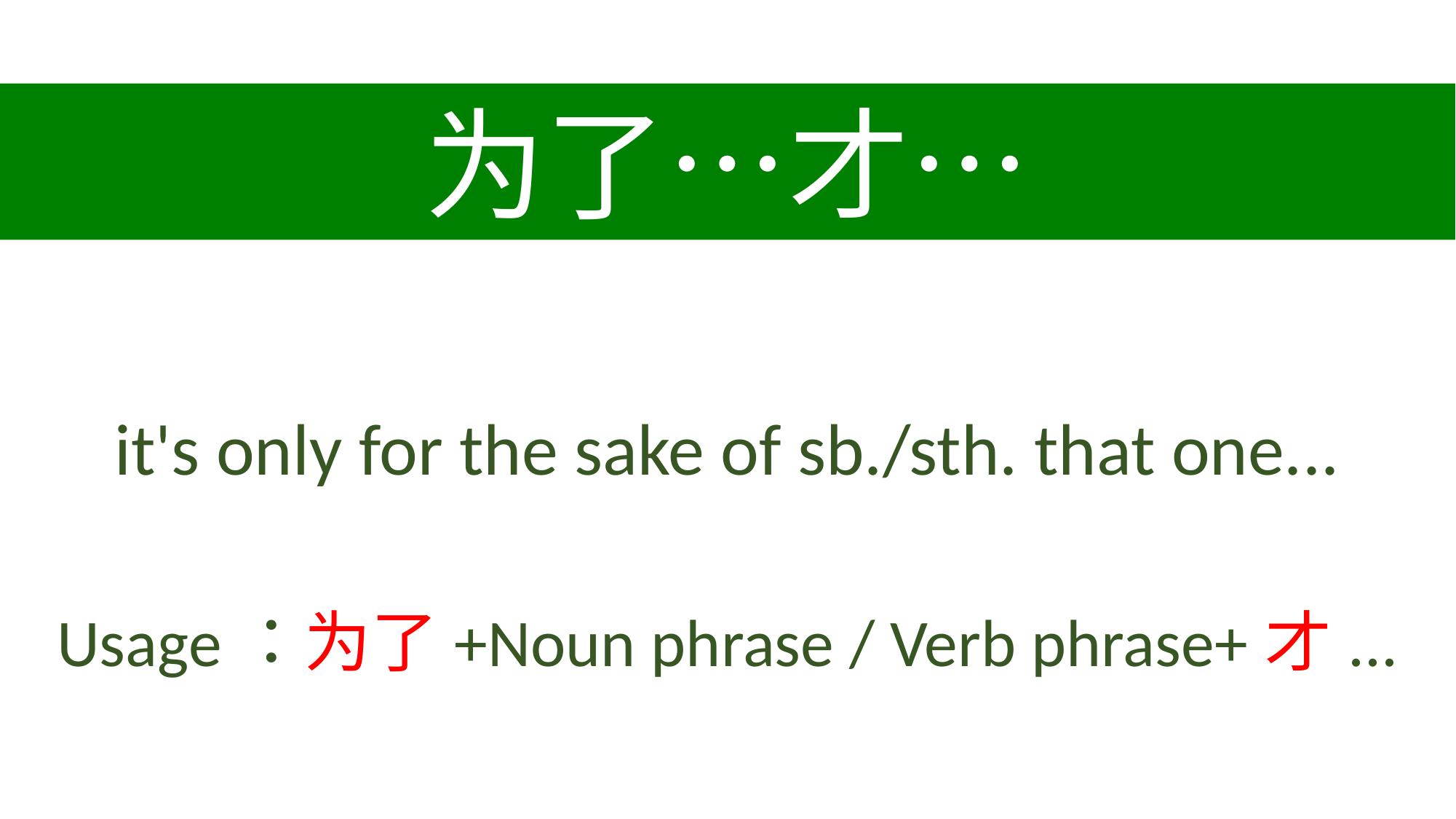

为了…才…
it's only for the sake of sb./sth. that one...
Usage：为了+Noun phrase / Verb phrase+才...